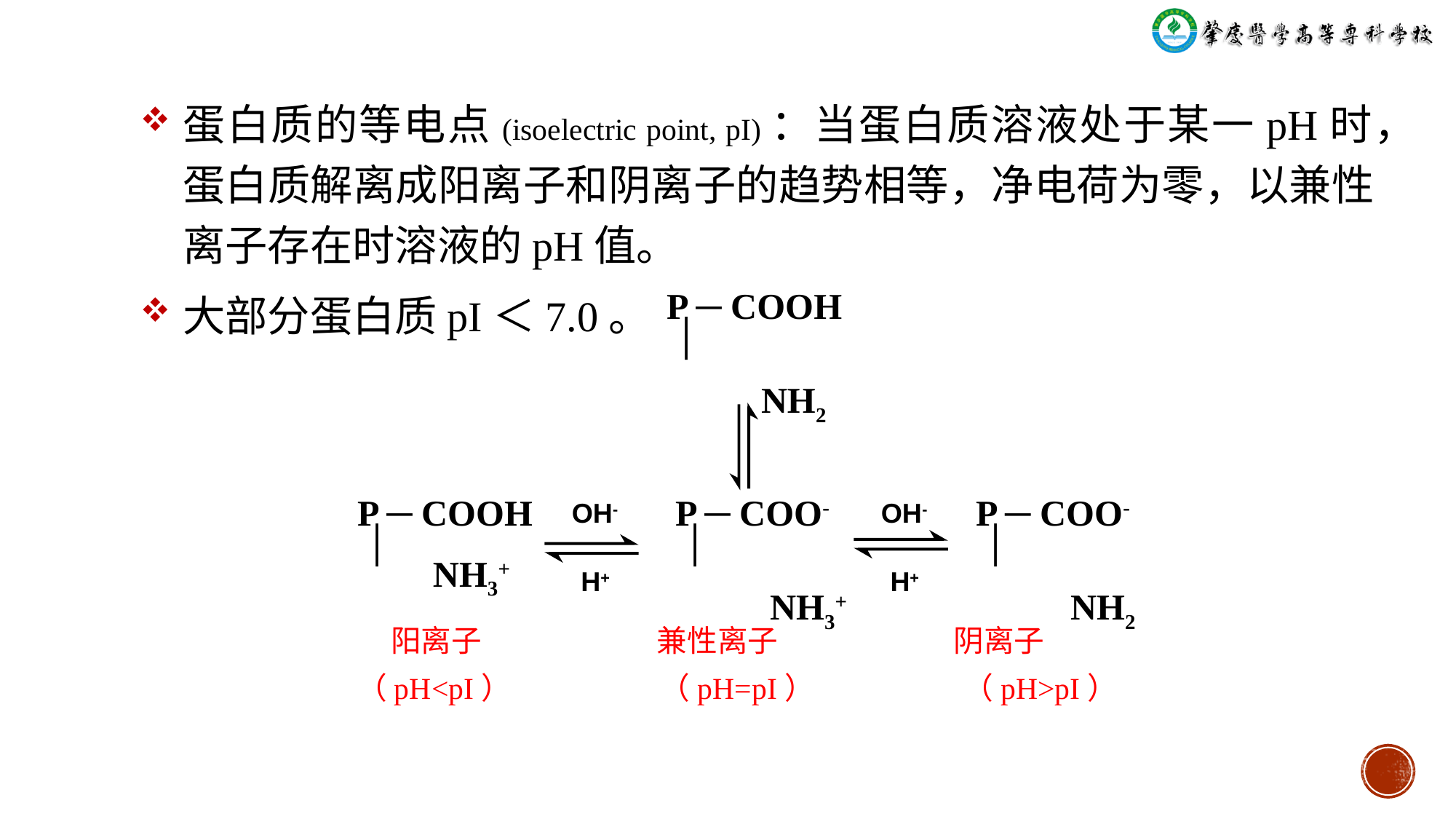

蛋白质的等电点(isoelectric point, pI)：当蛋白质溶液处于某一pH时，蛋白质解离成阳离子和阴离子的趋势相等，净电荷为零，以兼性离子存在时溶液的pH值。
大部分蛋白质pI＜7.0。
P ─ COOH
 ׀                                                 NH2

OH-
OH-
P ─ COOH
 ׀                          NH3+
P ─ COO-
 ׀                                                 NH3+
P ─ COO-
 ׀                                                 NH2

H+
H+
    阳离子                          兼性离子                          阴离子
（pH<pI）                      （pH=pI）                      （pH>pI）